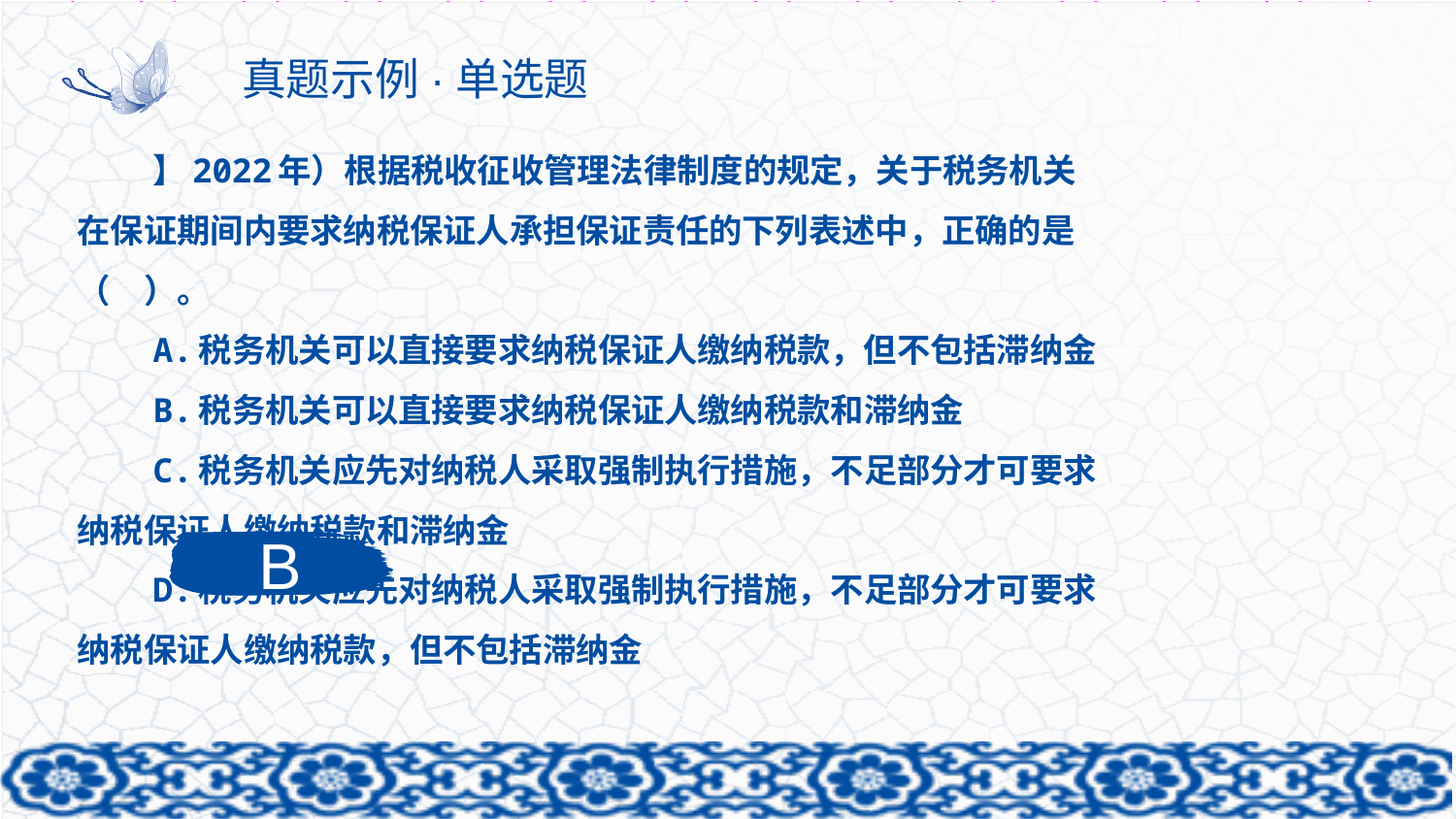

# 真题示例·单选题
】2022年）根据税收征收管理法律制度的规定，关于税务机关在保证期间内要求纳税保证人承担保证责任的下列表述中，正确的是（　）。
A.税务机关可以直接要求纳税保证人缴纳税款，但不包括滞纳金
B.税务机关可以直接要求纳税保证人缴纳税款和滞纳金
C.税务机关应先对纳税人采取强制执行措施，不足部分才可要求纳税保证人缴纳税款和滞纳金
D.税务机关应先对纳税人采取强制执行措施，不足部分才可要求纳税保证人缴纳税款，但不包括滞纳金

B